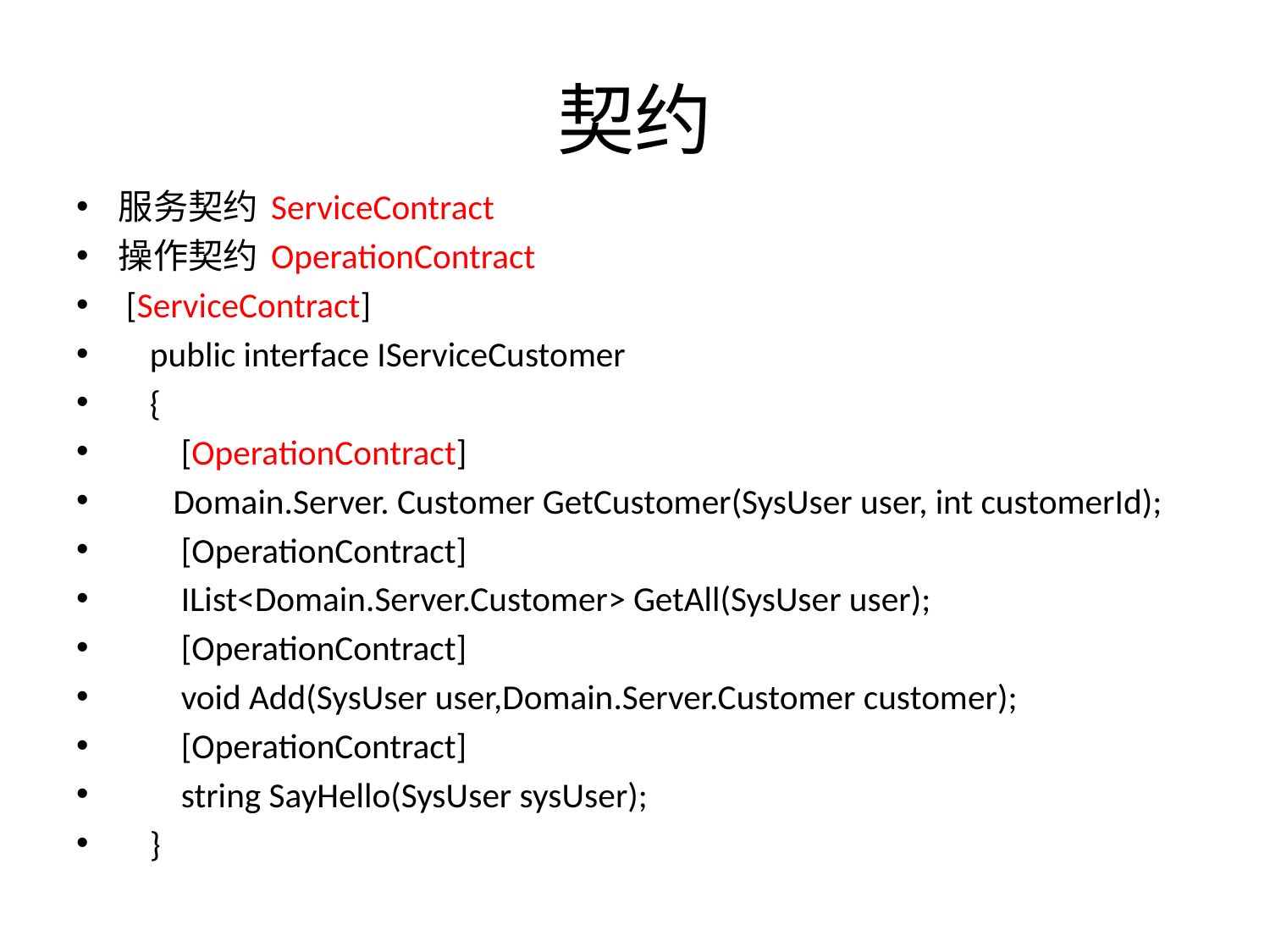

# 契约
服务契约 ServiceContract
操作契约 OperationContract
 [ServiceContract]
    public interface IServiceCustomer
    {
        [OperationContract]
       Domain.Server. Customer GetCustomer(SysUser user, int customerId);
        [OperationContract]
        IList<Domain.Server.Customer> GetAll(SysUser user);
        [OperationContract]
        void Add(SysUser user,Domain.Server.Customer customer);
        [OperationContract]
        string SayHello(SysUser sysUser);
    }